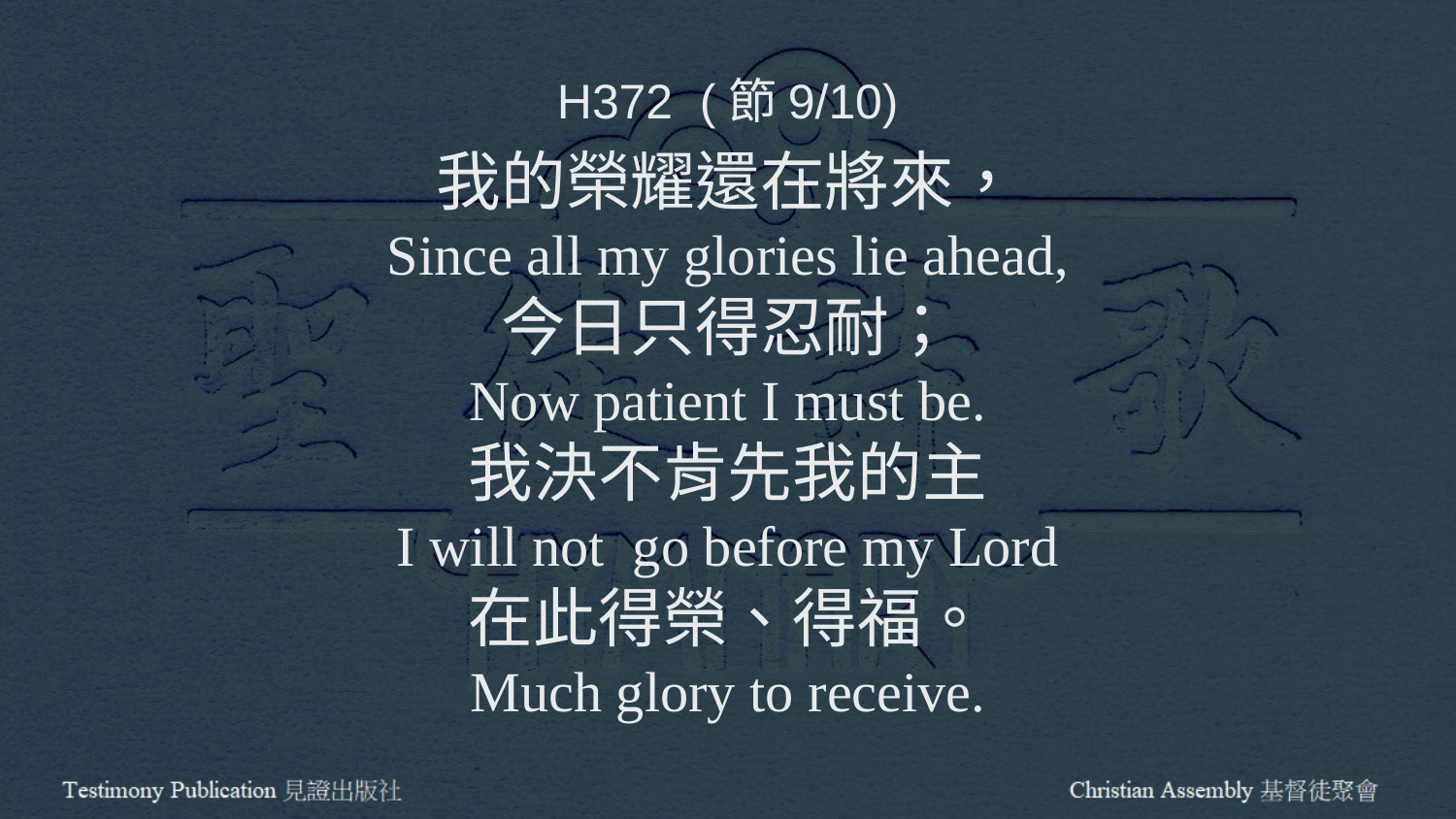

H372  (節9/10)
我的榮耀還在將來，
Since all my glories lie ahead,
今日只得忍耐；
Now patient I must be.
我決不肯先我的主
I will not  go before my Lord
在此得榮、得福。
Much glory to receive.